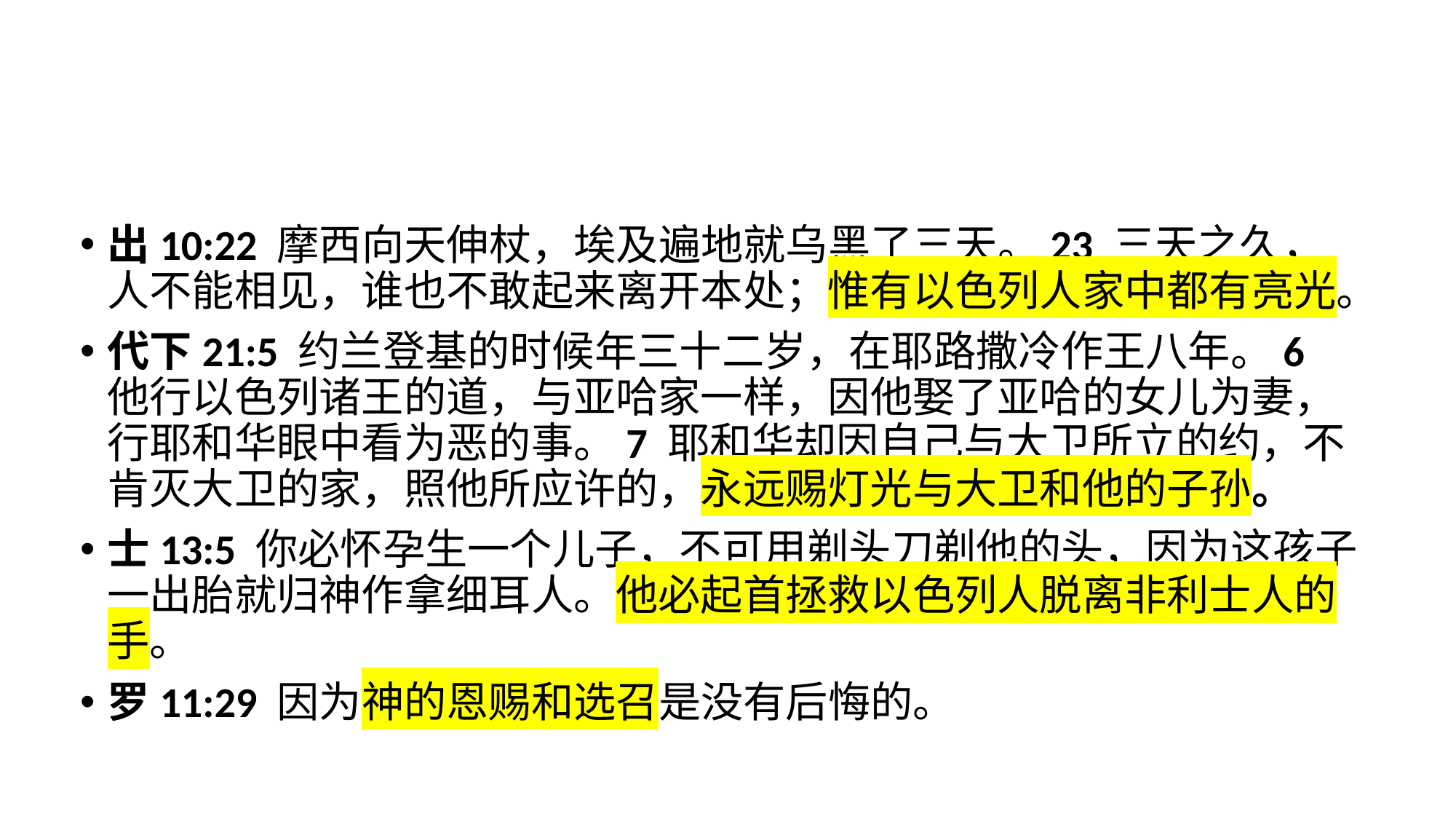

出10:22 摩西向天伸杖，埃及遍地就乌黑了三天。23 三天之久，人不能相见，谁也不敢起来离开本处；惟有以色列人家中都有亮光。
代下21:5 约兰登基的时候年三十二岁，在耶路撒冷作王八年。6 他行以色列诸王的道，与亚哈家一样，因他娶了亚哈的女儿为妻，行耶和华眼中看为恶的事。7 耶和华却因自己与大卫所立的约，不肯灭大卫的家，照他所应许的，永远赐灯光与大卫和他的子孙。
士13:5 你必怀孕生一个儿子，不可用剃头刀剃他的头，因为这孩子一出胎就归神作拿细耳人。他必起首拯救以色列人脱离非利士人的手。
罗11:29 因为神的恩赐和选召是没有后悔的。